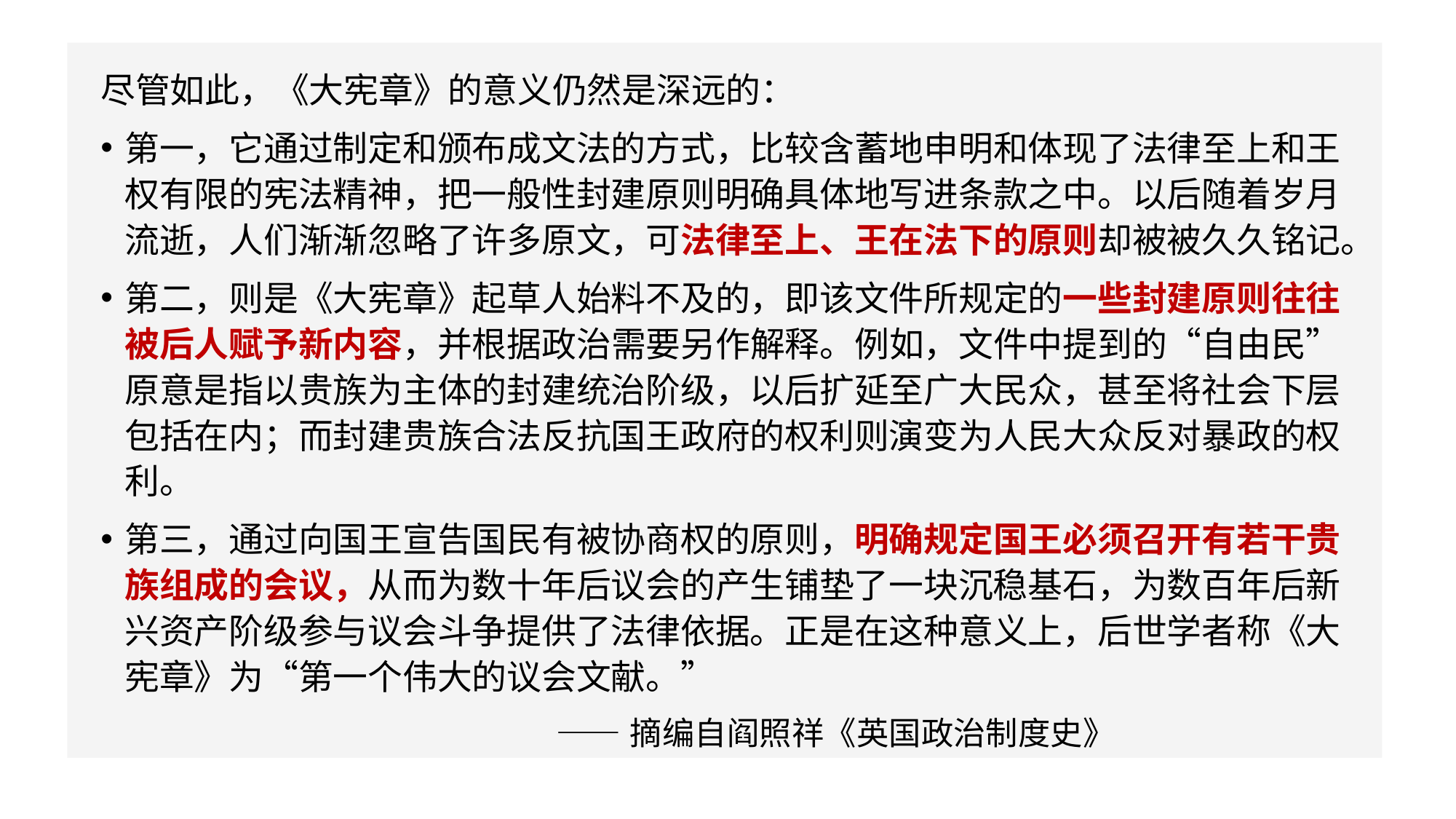

尽管如此，《大宪章》的意义仍然是深远的：
第一，它通过制定和颁布成文法的方式，比较含蓄地申明和体现了法律至上和王权有限的宪法精神，把一般性封建原则明确具体地写进条款之中。以后随着岁月流逝，人们渐渐忽略了许多原文，可法律至上、王在法下的原则却被被久久铭记。
第二，则是《大宪章》起草人始料不及的，即该文件所规定的一些封建原则往往被后人赋予新内容，并根据政治需要另作解释。例如，文件中提到的“自由民”原意是指以贵族为主体的封建统治阶级，以后扩延至广大民众，甚至将社会下层包括在内；而封建贵族合法反抗国王政府的权利则演变为人民大众反对暴政的权利。
第三，通过向国王宣告国民有被协商权的原则，明确规定国王必须召开有若干贵族组成的会议，从而为数十年后议会的产生铺垫了一块沉稳基石，为数百年后新兴资产阶级参与议会斗争提供了法律依据。正是在这种意义上，后世学者称《大宪章》为“第一个伟大的议会文献。”
                                                               ——摘编自阎照祥《英国政治制度史》